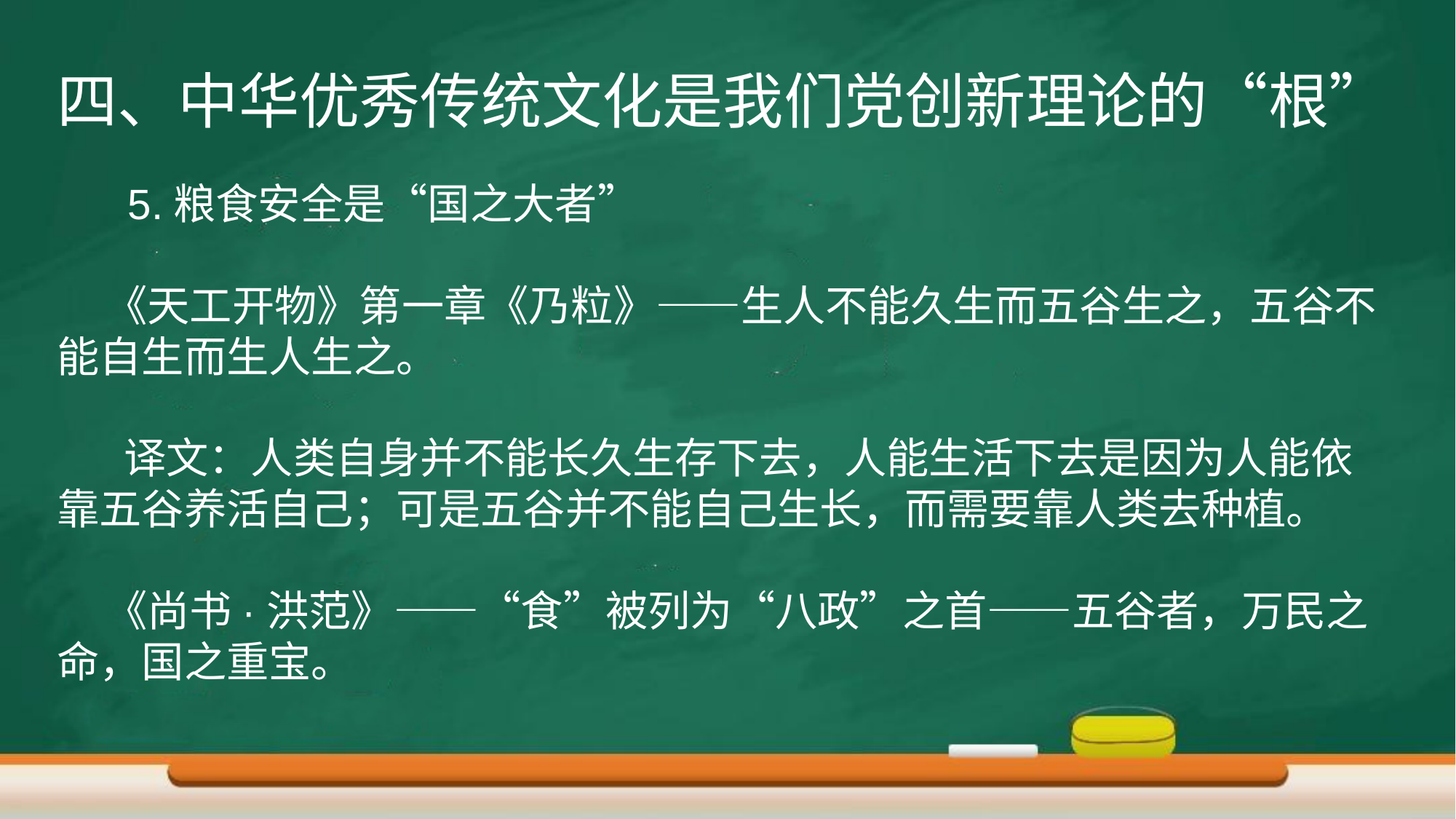

# 四、中华优秀传统文化是我们党创新理论的“根”
      5.粮食安全是“国之大者”

    《天工开物》第一章《乃粒》——生人不能久生而五谷生之，五谷不能自生而生人生之。

      译文：人类自身并不能长久生存下去，人能生活下去是因为人能依靠五谷养活自己；可是五谷并不能自己生长，而需要靠人类去种植。

    《尚书·洪范》——“食”被列为“八政”之首——五谷者，万民之命，国之重宝。